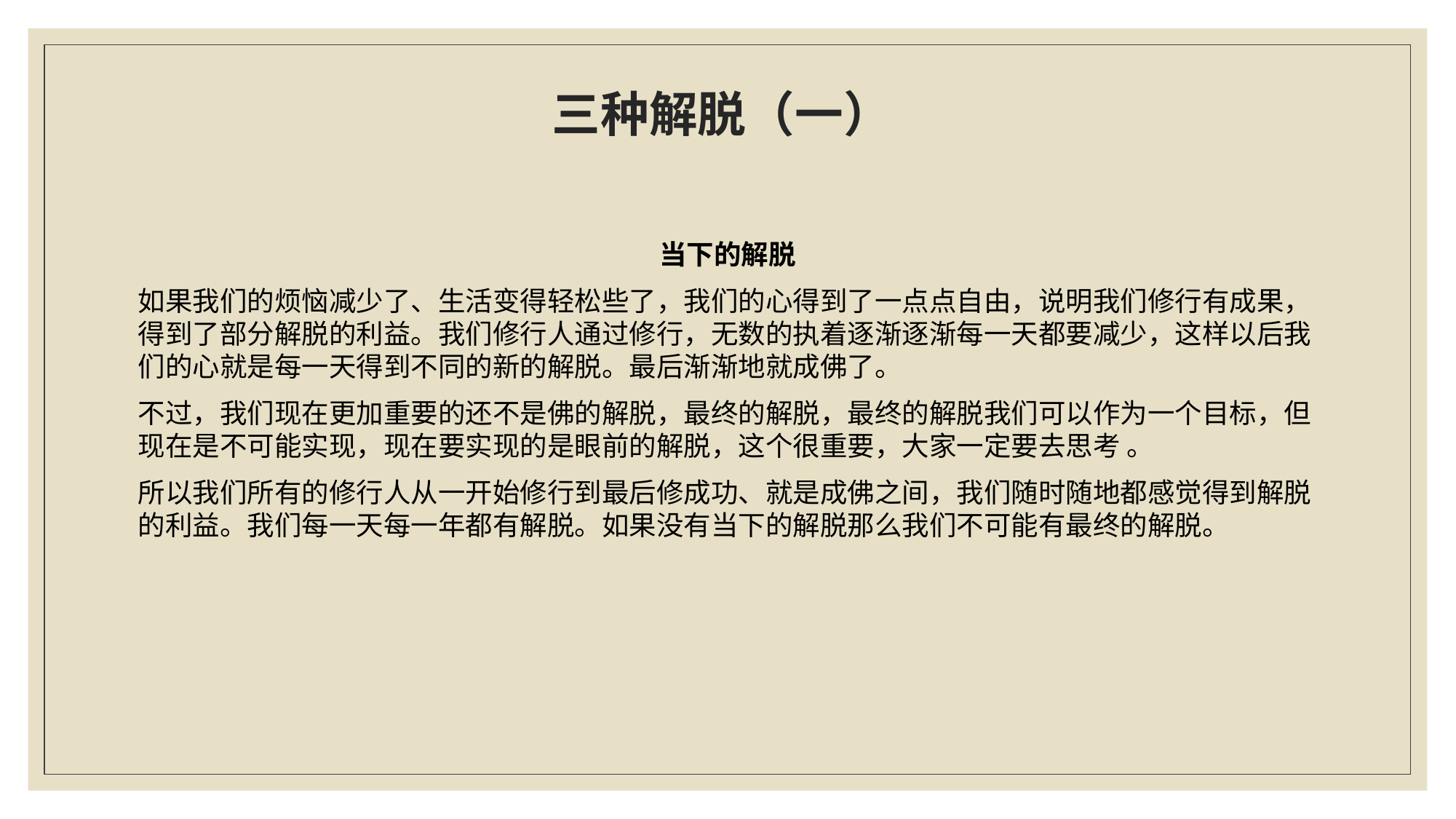

# 三种解脱（一）
当下的解脱
如果我们的烦恼减少了、生活变得轻松些了，我们的心得到了一点点自由，说明我们修行有成果，得到了部分解脱的利益。我们修行人通过修行，无数的执着逐渐逐渐每一天都要减少，这样以后我们的心就是每一天得到不同的新的解脱。最后渐渐地就成佛了。
不过，我们现在更加重要的还不是佛的解脱，最终的解脱，最终的解脱我们可以作为一个目标，但现在是不可能实现，现在要实现的是眼前的解脱，这个很重要，大家一定要去思考 。
所以我们所有的修行人从一开始修行到最后修成功、就是成佛之间，我们随时随地都感觉得到解脱的利益。我们每一天每一年都有解脱。如果没有当下的解脱那么我们不可能有最终的解脱。